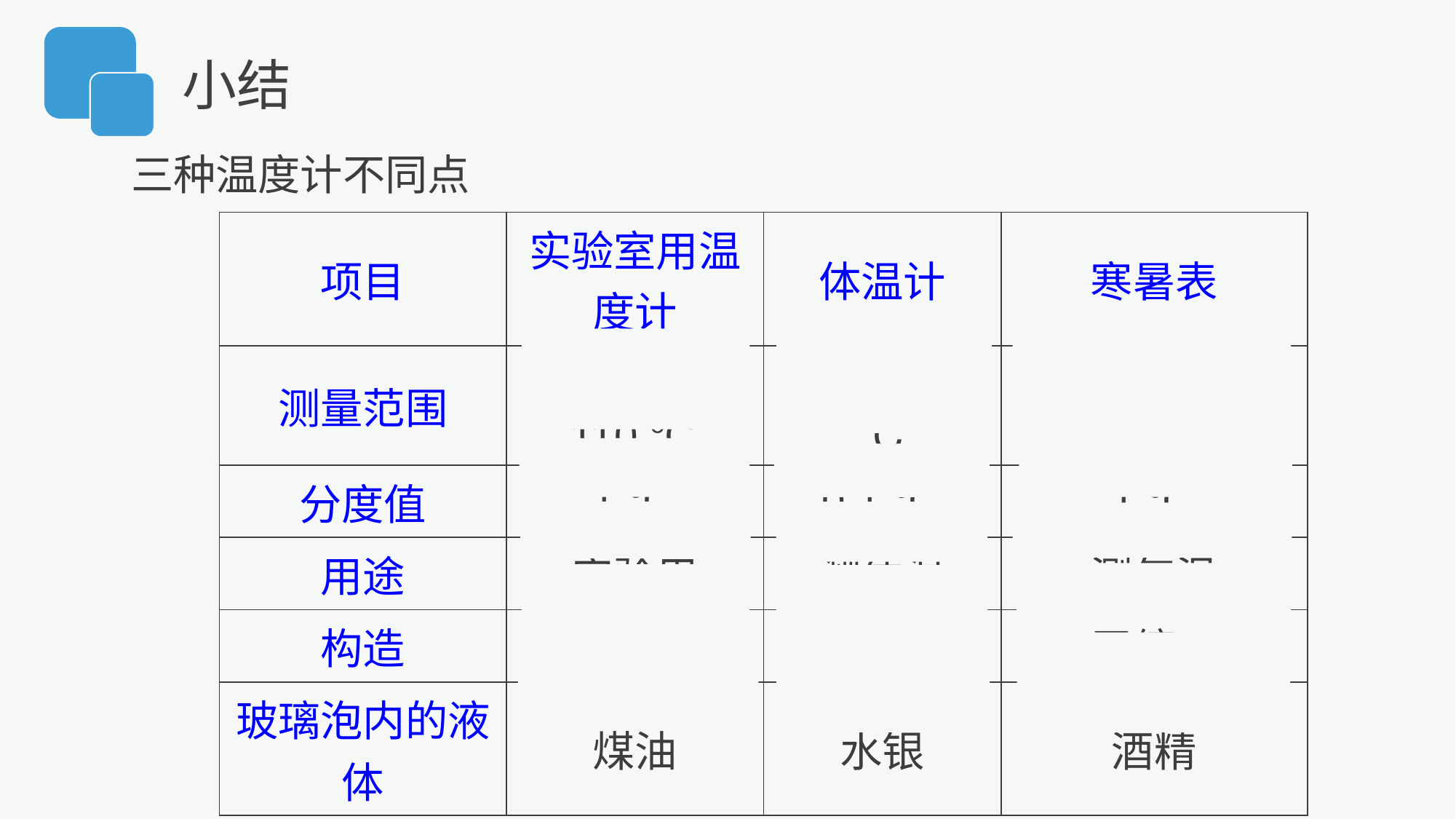

小结
三种温度计不同点
| 项目 | 实验室用温度计 | 体温计 | 寒暑表 |
| --- | --- | --- | --- |
| 测量范围 | －20～110 ℃ | 35～42 ℃ | －35～50 ℃ |
| 分度值 | 1 ℃ | 0.1 ℃ | 1 ℃ |
| 用途 | 实验用 | 测体温 | 测气温 |
| 构造 | 无缩口 | 有缩口 | 无缩口 |
| 玻璃泡内的液体 | 煤油 | 水银 | 酒精 |